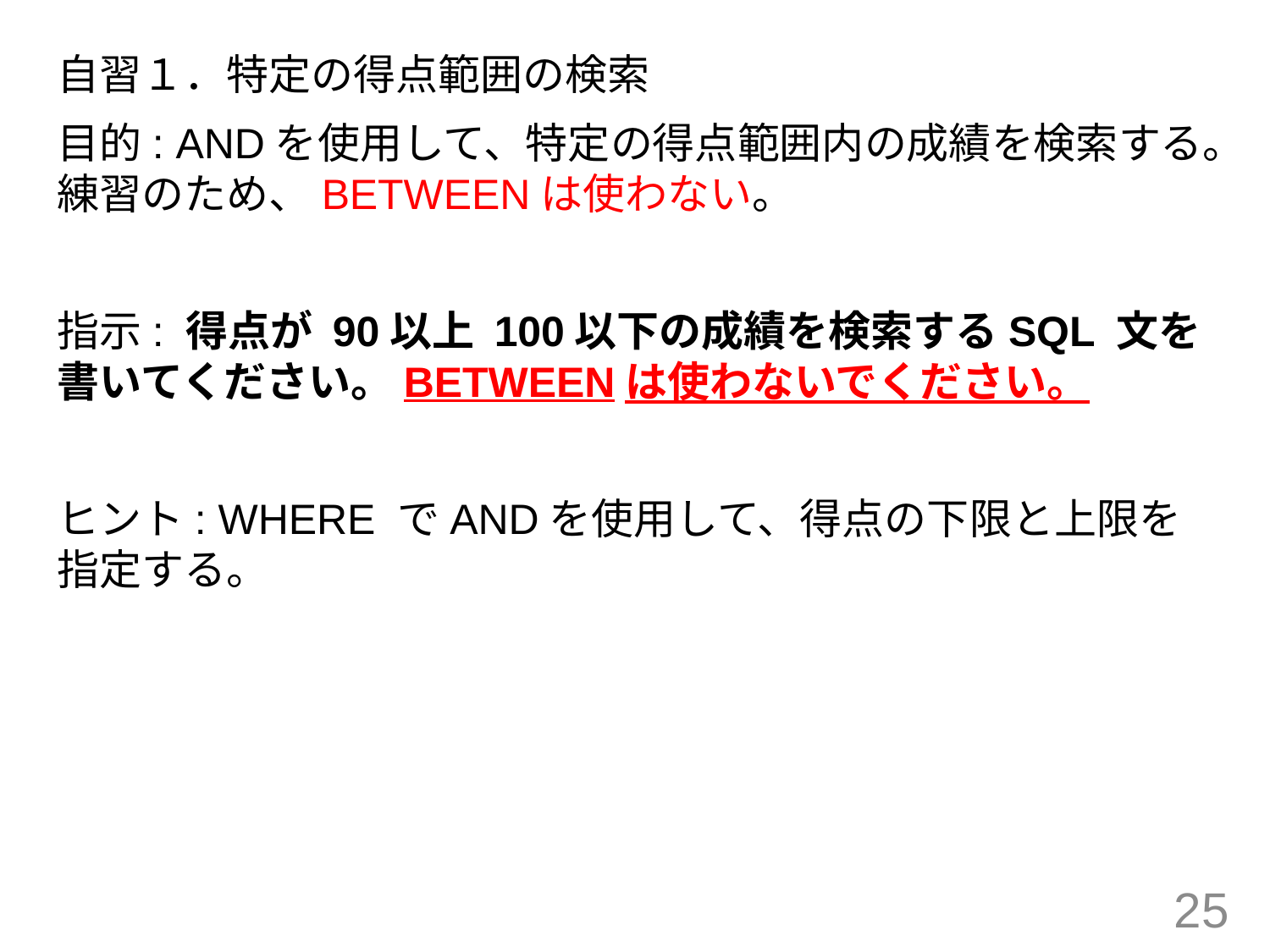

自習１．特定の得点範囲の検索
目的: ANDを使用して、特定の得点範囲内の成績を検索する。練習のため、BETWEENは使わない。

指示: 得点が 90以上 100以下の成績を検索するSQL 文を書いてください。BETWEENは使わないでください。

ヒント: WHERE でANDを使用して、得点の下限と上限を指定する。
25